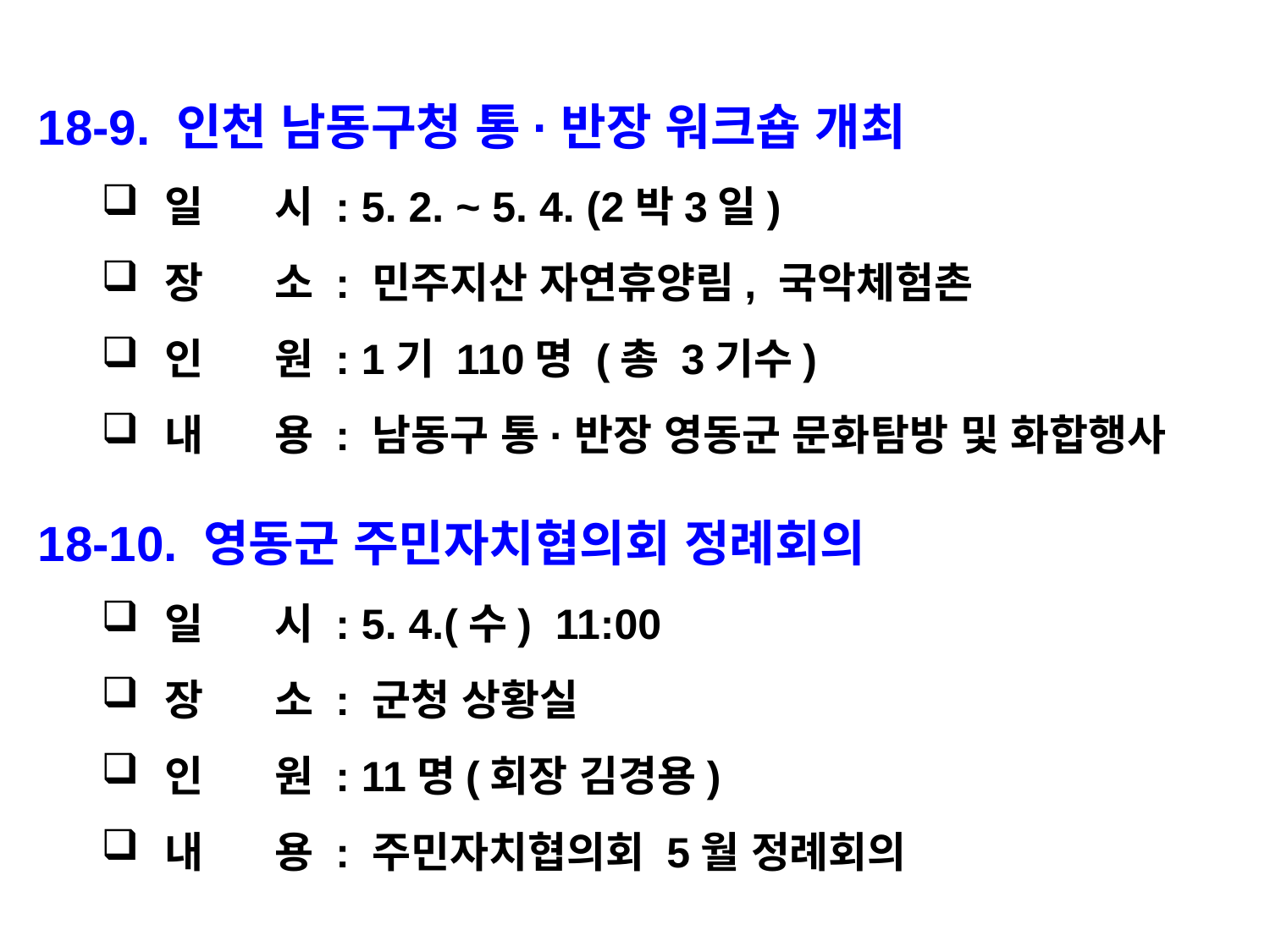

18-9. 인천 남동구청 통·반장 워크숍 개최
일      시 : 5. 2. ~ 5. 4. (2박3일)
장      소 : 민주지산 자연휴양림, 국악체험촌
인      원 : 1기 110명 (총 3기수)
내      용 : 남동구 통·반장 영동군 문화탐방 및 화합행사
18-10. 영동군 주민자치협의회 정례회의
일      시 : 5. 4.(수)  11:00
장      소 : 군청 상황실
인      원 : 11명(회장 김경용)
내      용 : 주민자치협의회 5월 정례회의